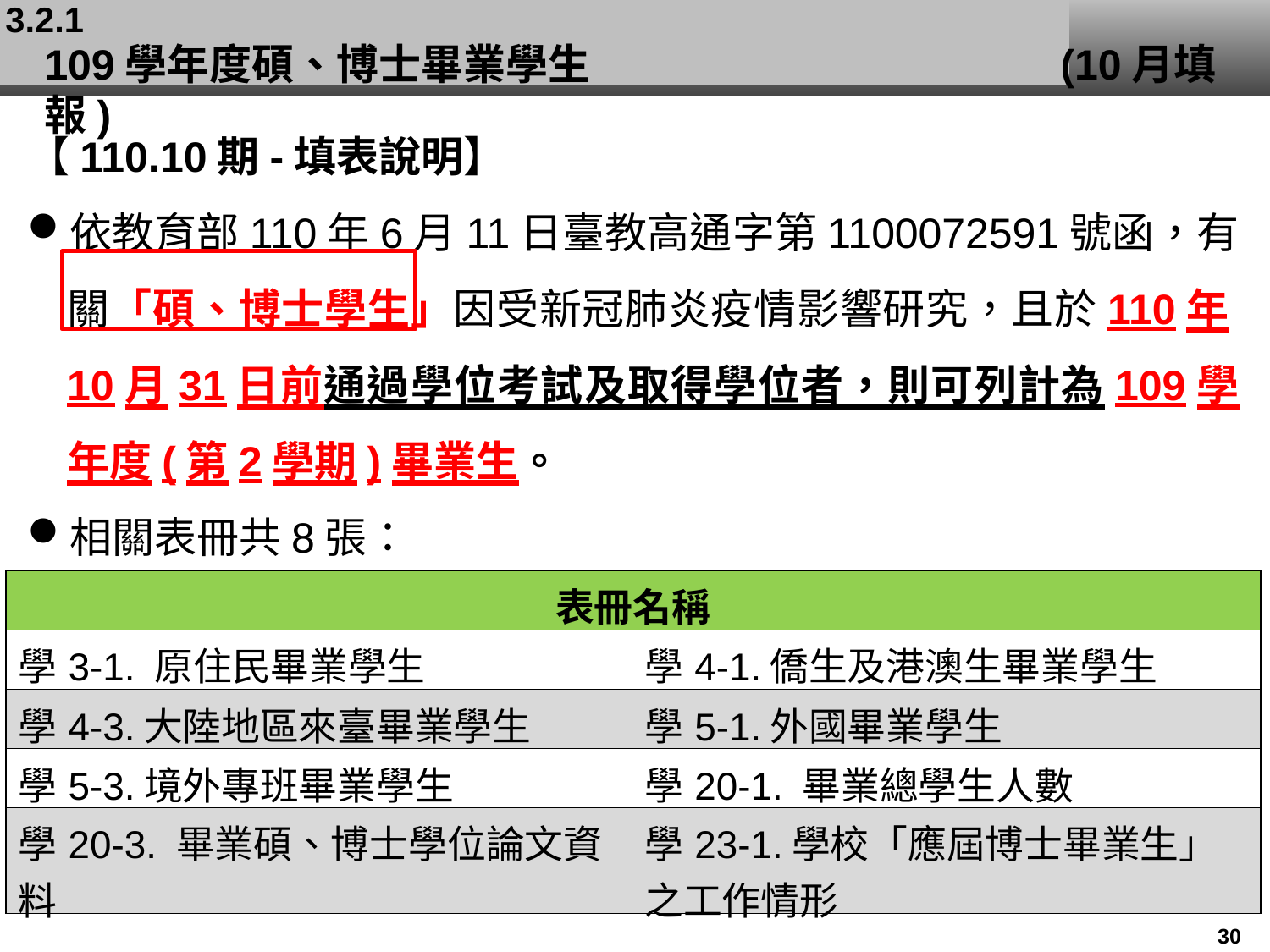

3.2.1
# 109學年度碩、博士畢業學生				(10月填報)
【110.10期-填表說明】
依教育部110年6月11日臺教高通字第1100072591號函，有關「碩、博士學生」因受新冠肺炎疫情影響研究，且於110年10月31日前通過學位考試及取得學位者，則可列計為109學年度(第2學期)畢業生。
相關表冊共8張：

| 表冊名稱 |  |
| --- | --- |
| 學3-1. 原住民畢業學生 | 學4-1.僑生及港澳生畢業學生 |
| 學4-3.大陸地區來臺畢業學生 | 學5-1.外國畢業學生 |
| 學5-3.境外專班畢業學生 | 學20-1. 畢業總學生人數 |
| 學20-3. 畢業碩、博士學位論文資料 | 學23-1.學校「應屆博士畢業生」之工作情形 |